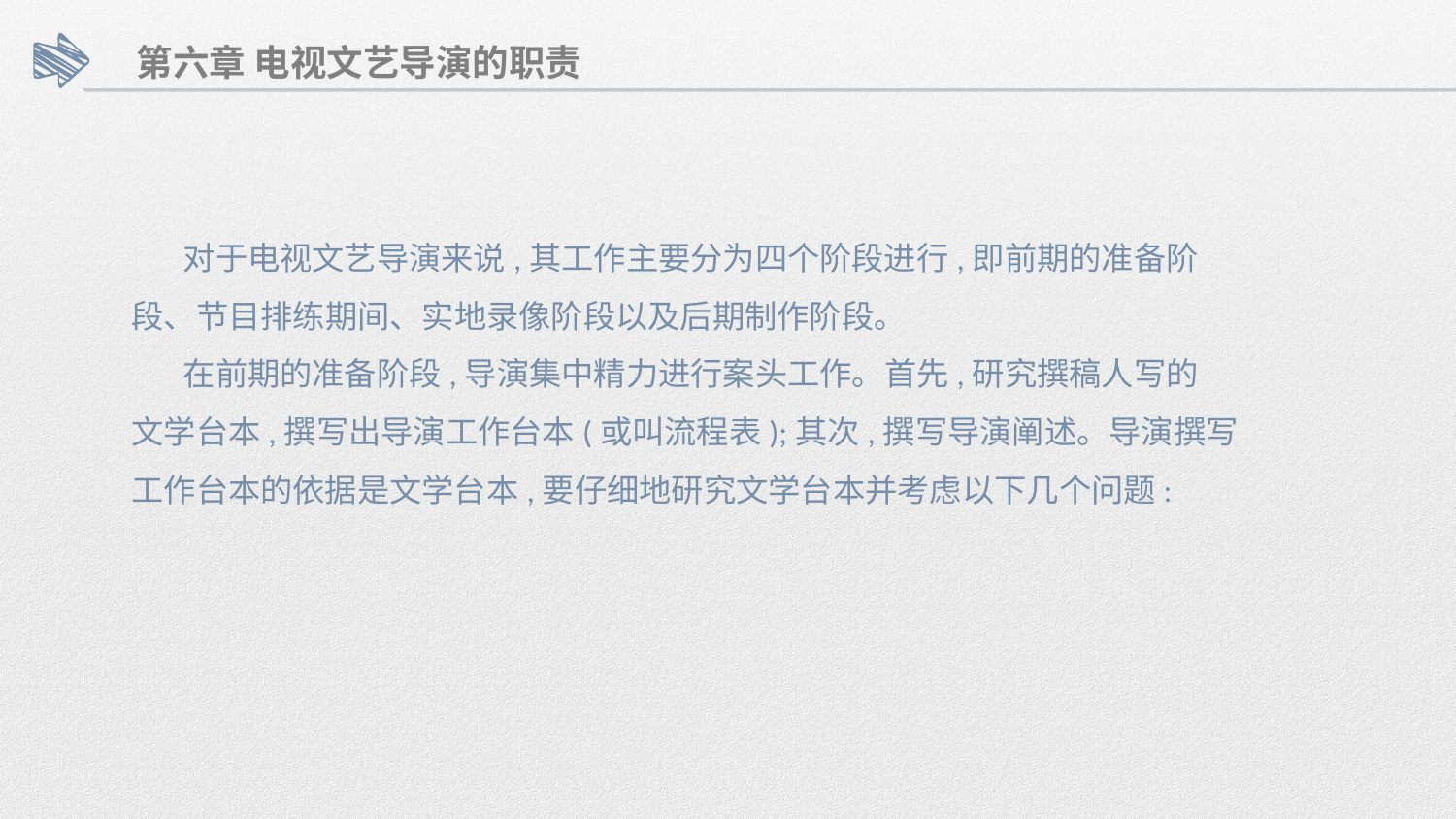

第六章 电视文艺导演的职责
      对于电视文艺导演来说,其工作主要分为四个阶段进行,即前期的准备阶
段、节目排练期间、实地录像阶段以及后期制作阶段。
      在前期的准备阶段,导演集中精力进行案头工作。首先,研究撰稿人写的
文学台本,撰写出导演工作台本(或叫流程表);其次,撰写导演阐述。导演撰写
工作台本的依据是文学台本,要仔细地研究文学台本并考虑以下几个问题: